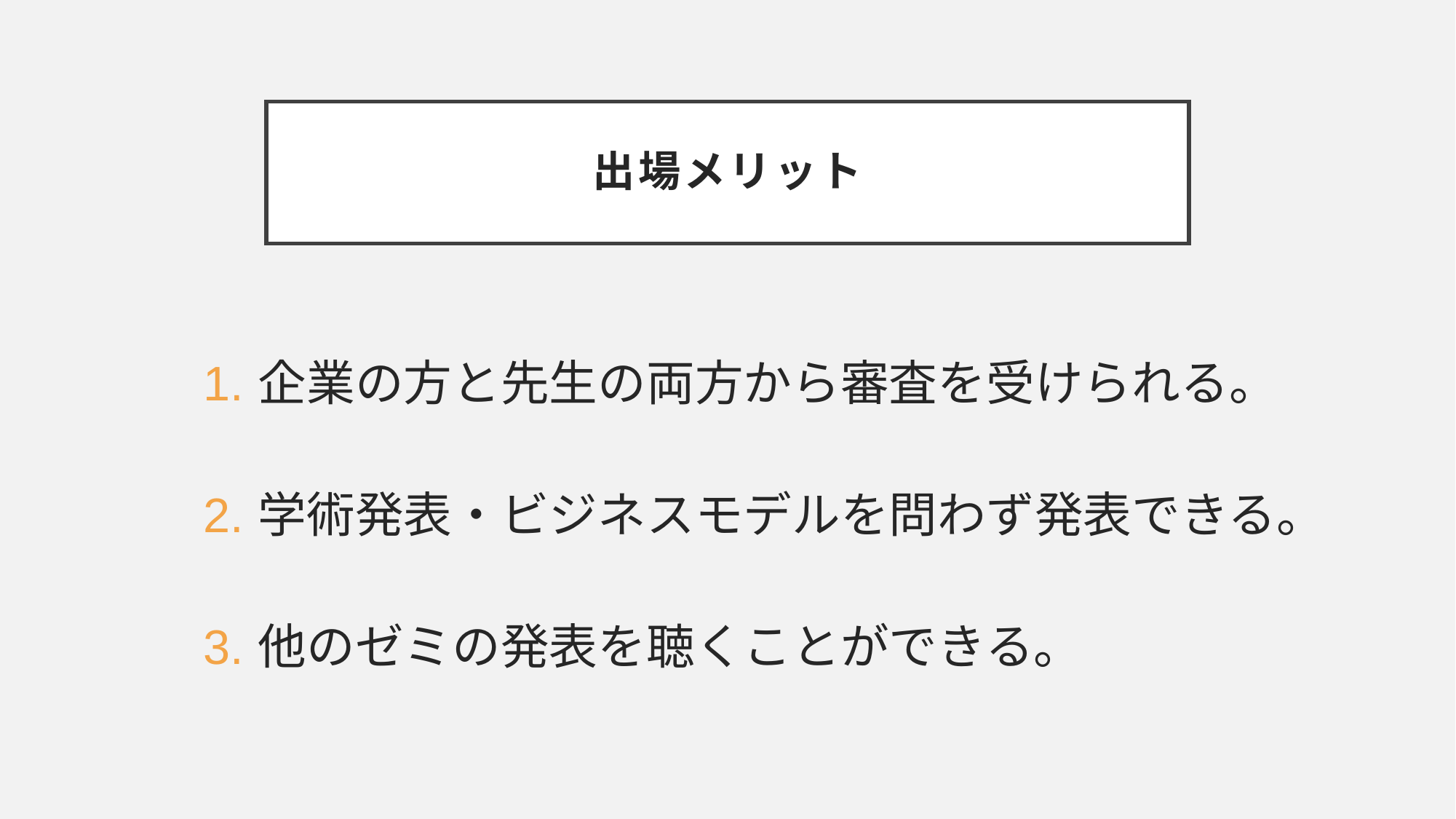

# 出場メリット
企業の方と先生の両方から審査を受けられる。
学術発表・ビジネスモデルを問わず発表できる。
他のゼミの発表を聴くことができる。